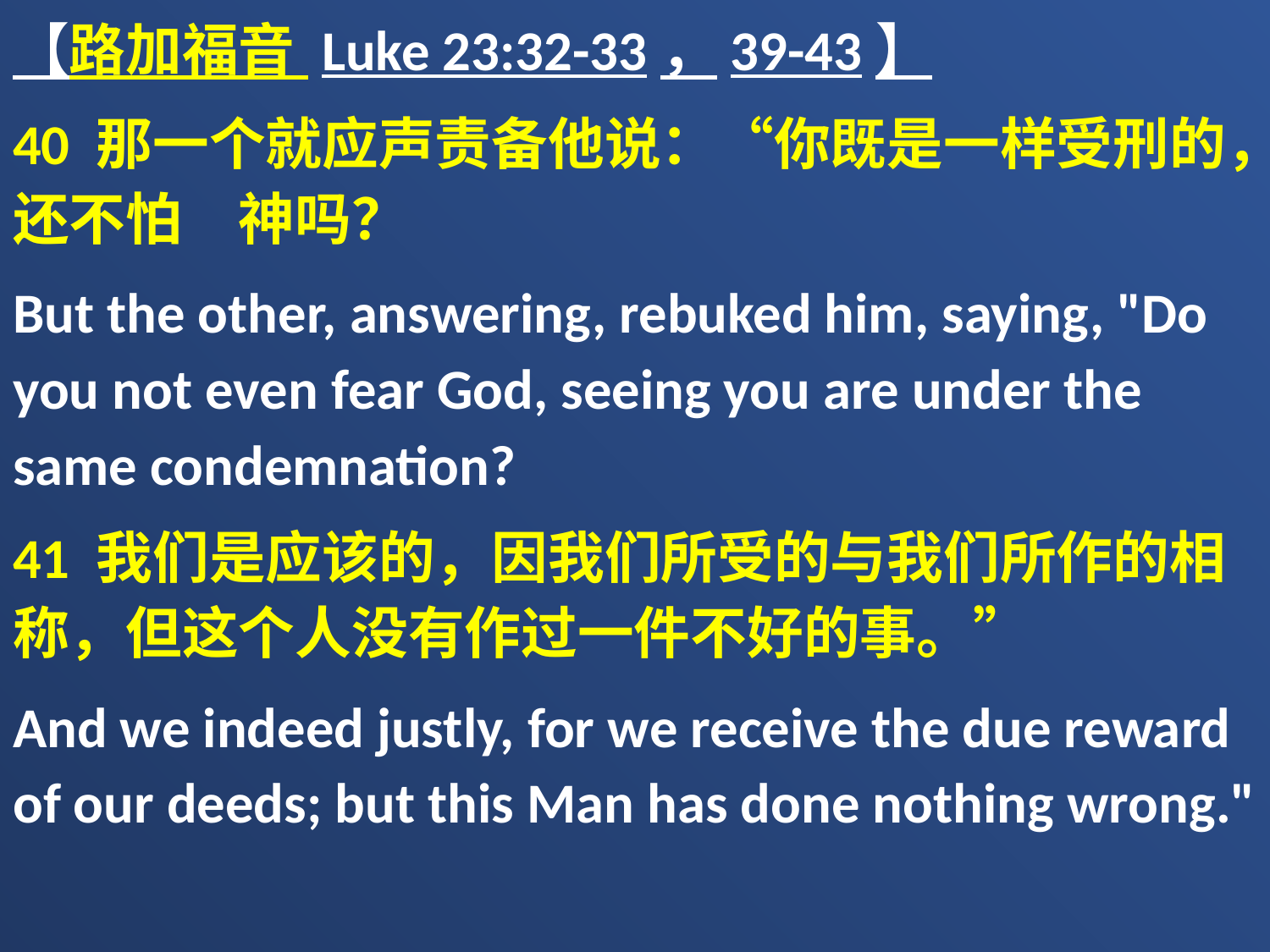

【路加福音 Luke 23:32-33，39-43】
40 那一个就应声责备他说：“你既是一样受刑的，还不怕　神吗？
But the other, answering, rebuked him, saying, "Do you not even fear God, seeing you are under the same condemnation?
41 我们是应该的，因我们所受的与我们所作的相称，但这个人没有作过一件不好的事。”
And we indeed justly, for we receive the due reward of our deeds; but this Man has done nothing wrong."